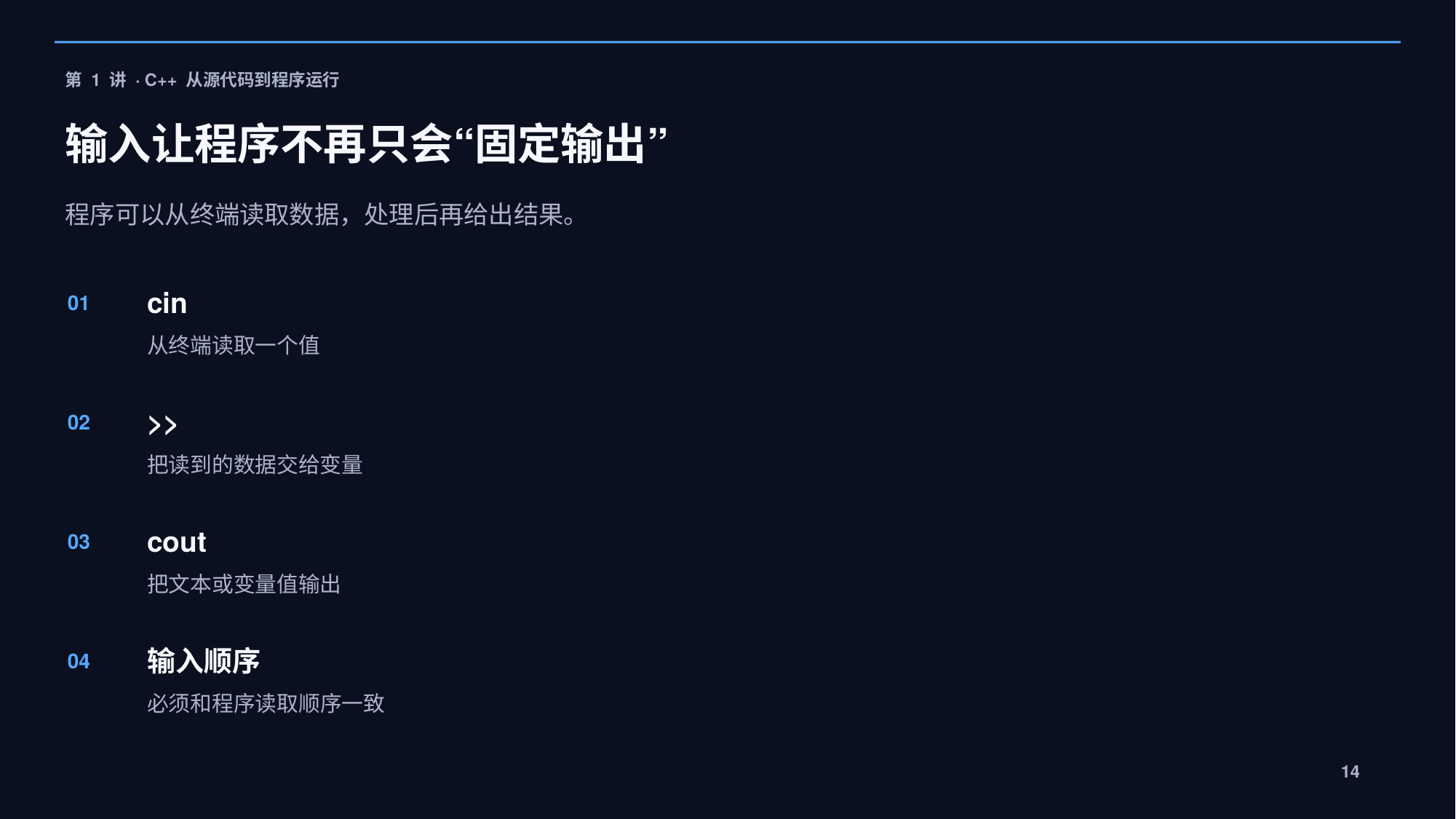

第 1 讲 · C++ 从源代码到程序运行
输入让程序不再只会“固定输出”
程序可以从终端读取数据，处理后再给出结果。
cin
01
从终端读取一个值
>>
02
把读到的数据交给变量
cout
03
把文本或变量值输出
输入顺序
04
必须和程序读取顺序一致
14